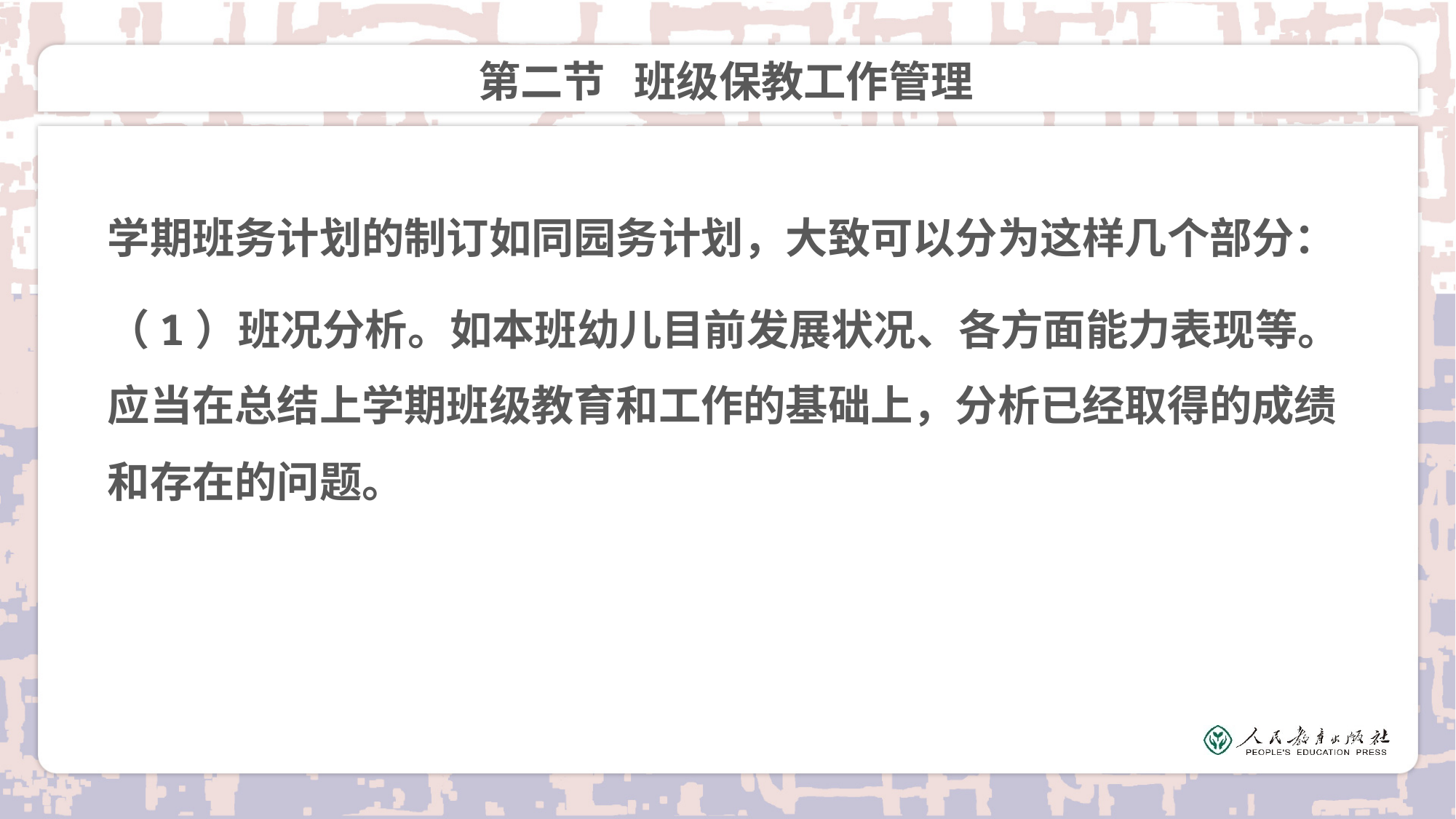

# 第二节   班级保教工作管理
学期班务计划的制订如同园务计划，大致可以分为这样几个部分：
（1）班况分析。如本班幼儿目前发展状况、各方面能力表现等。应当在总结上学期班级教育和工作的基础上，分析已经取得的成绩和存在的问题。